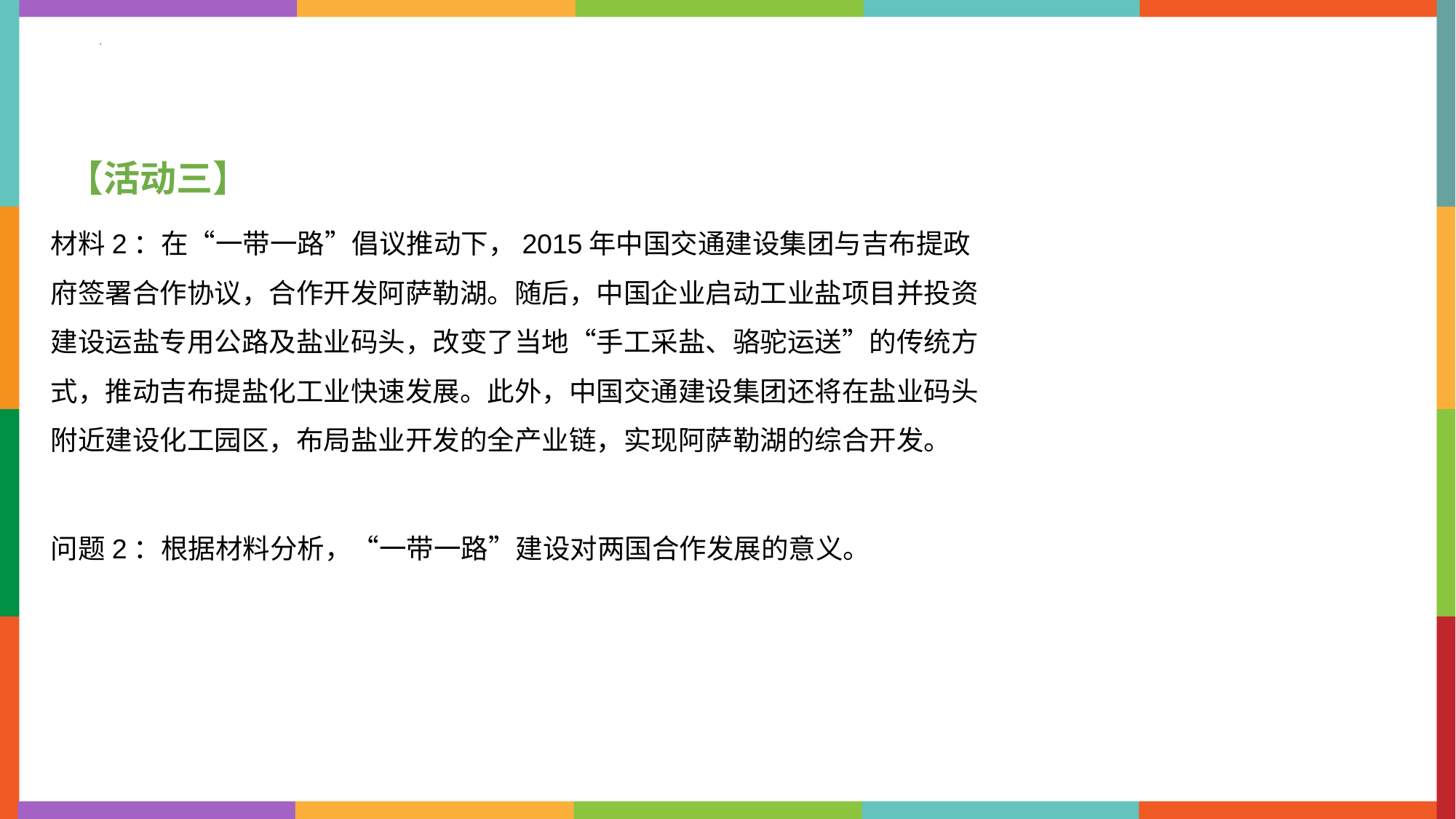

【活动三】
材料2：在“一带一路”倡议推动下，2015年中国交通建设集团与吉布提政府签署合作协议，合作开发阿萨勒湖。随后，中国企业启动工业盐项目并投资建设运盐专用公路及盐业码头，改变了当地“手工采盐、骆驼运送”的传统方式，推动吉布提盐化工业快速发展。此外，中国交通建设集团还将在盐业码头附近建设化工园区，布局盐业开发的全产业链，实现阿萨勒湖的综合开发。

问题2：根据材料分析，“一带一路”建设对两国合作发展的意义。